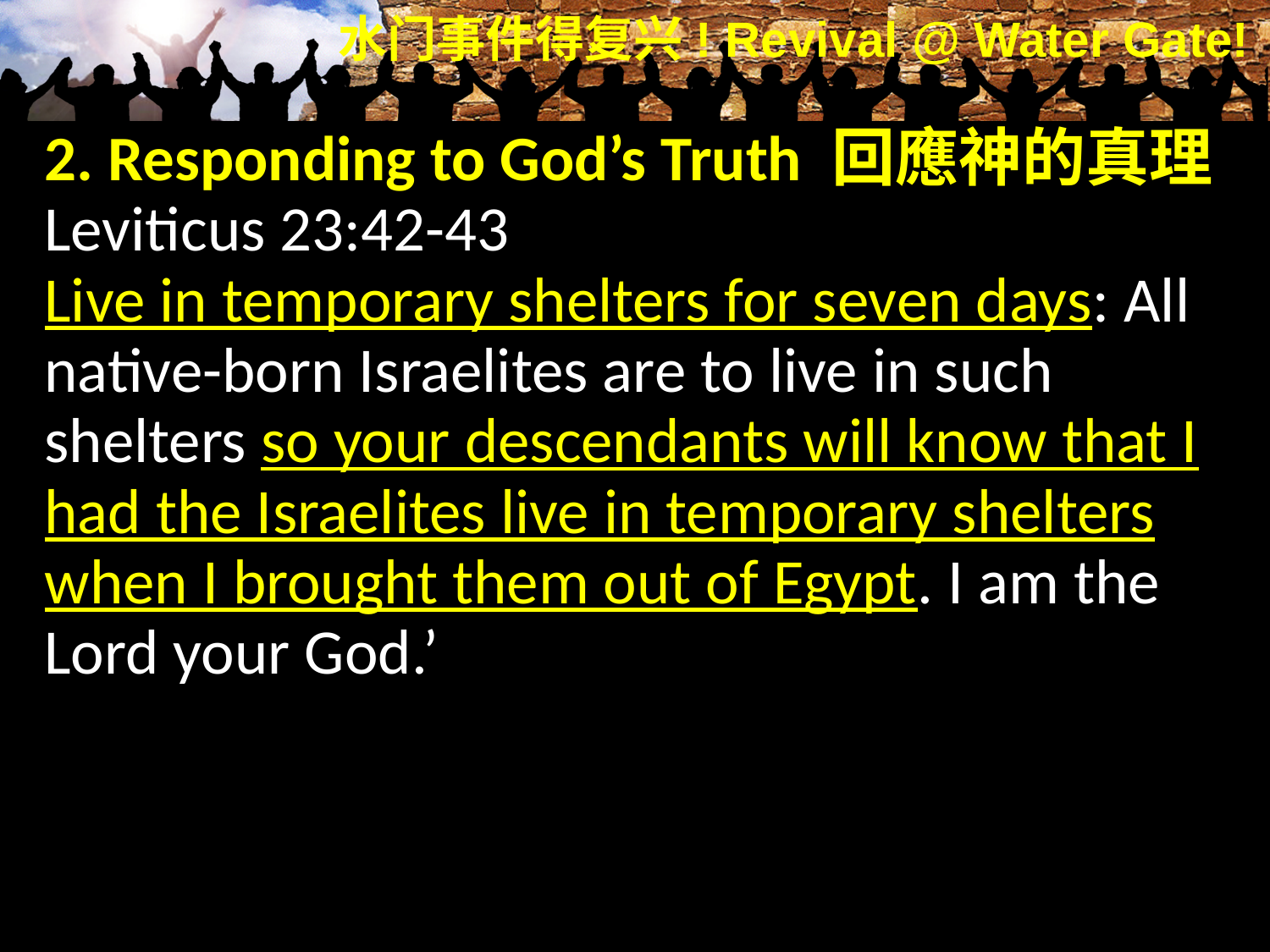

2. Responding to God’s Truth 回應神的真理
Leviticus 23:42-43
Live in temporary shelters for seven days: All native-born Israelites are to live in such shelters so your descendants will know that I had the Israelites live in temporary shelters when I brought them out of Egypt. I am the Lord your God.’